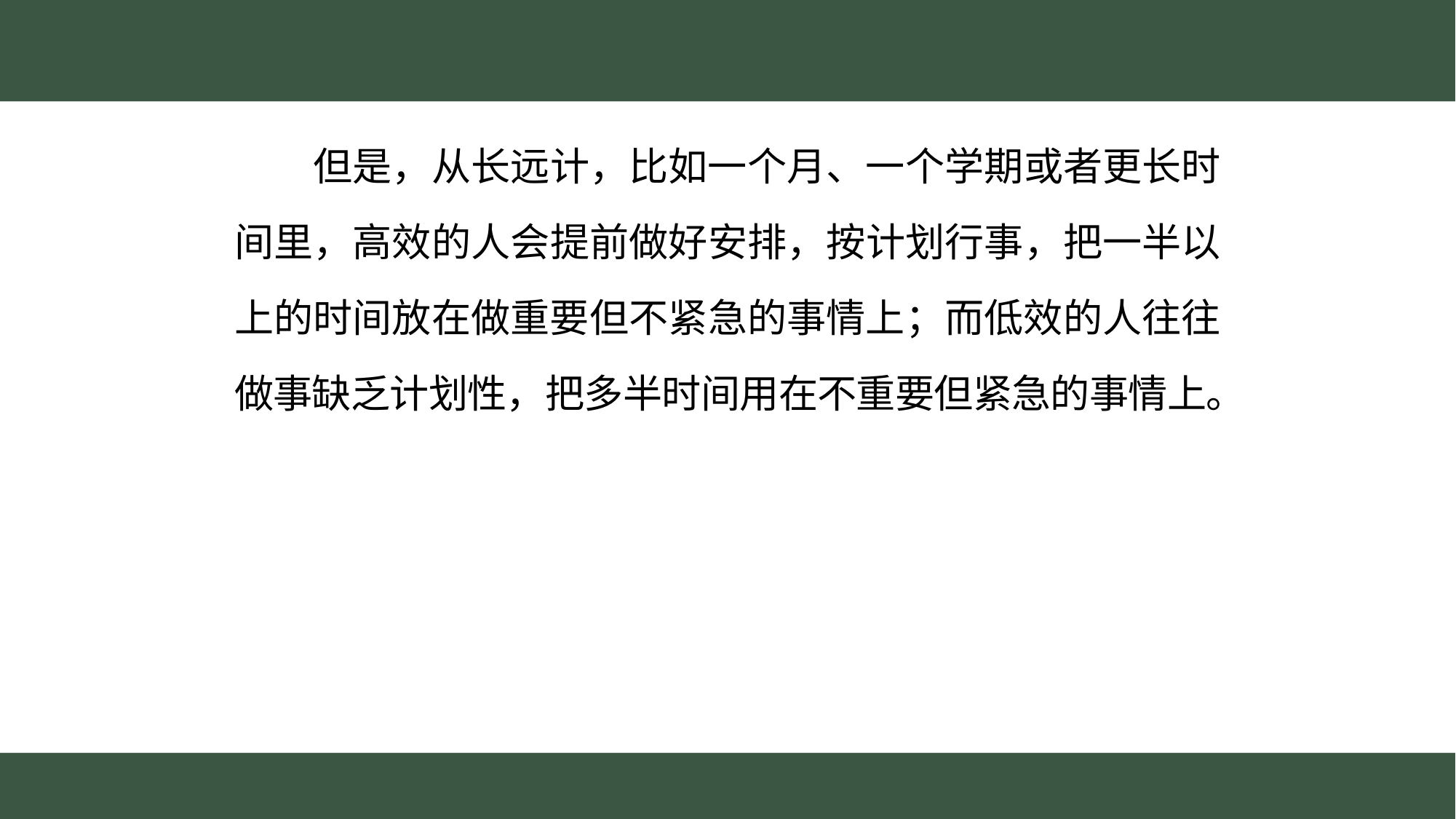

但是，从长远计，比如一个月、一个学期或者更长时
间里，高效的人会提前做好安排，按计划行事，把一半以
上的时间放在做重要但不紧急的事情上；而低效的人往往
做事缺乏计划性，把多半时间用在不重要但紧急的事情上。